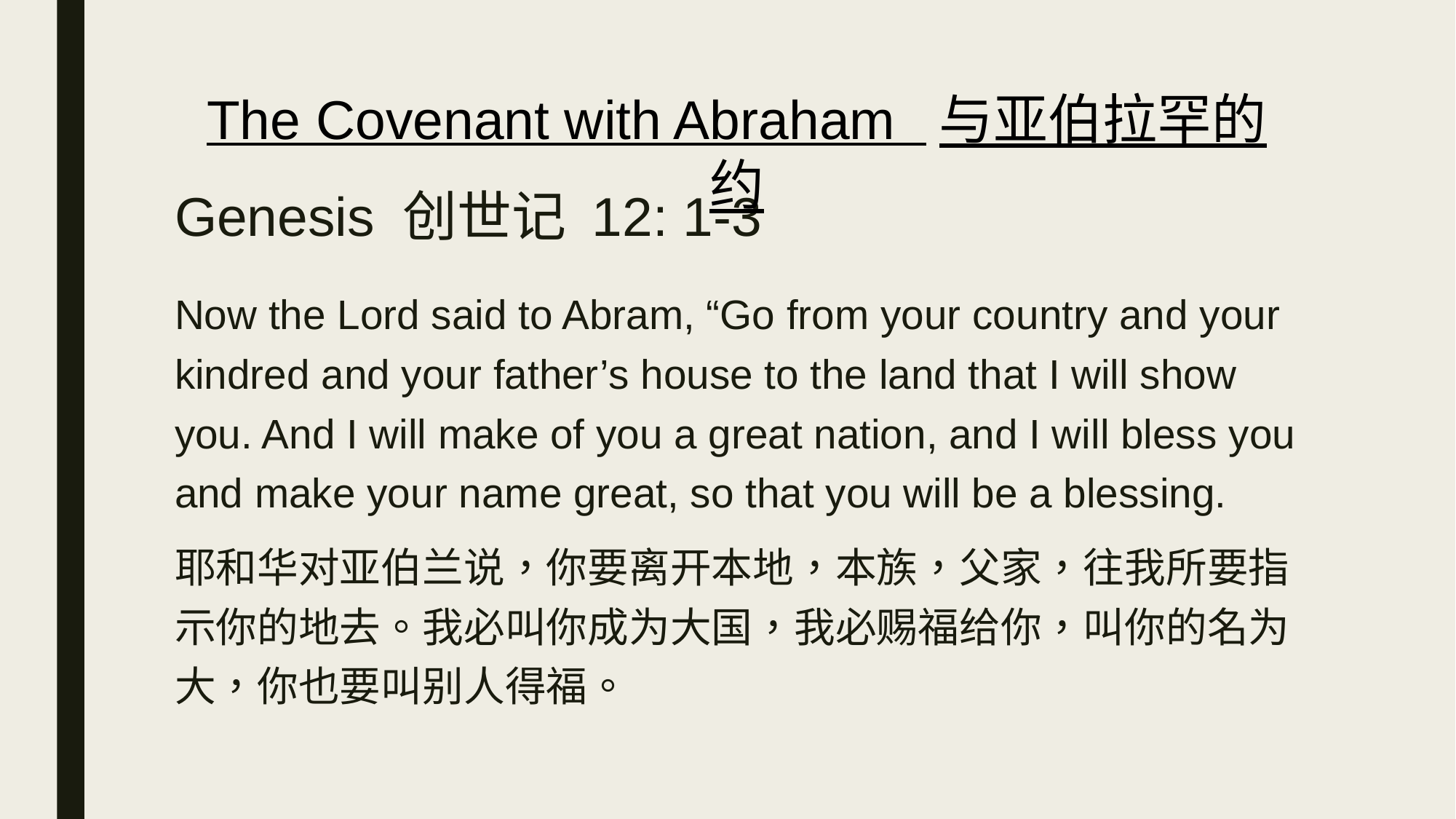

The Covenant with Abraham  与亚伯拉罕的约
# Genesis 创世记 12: 1-3
Now the Lord said to Abram, “Go from your country and your kindred and your father’s house to the land that I will show you. And I will make of you a great nation, and I will bless you and make your name great, so that you will be a blessing.
耶和华对亚伯兰说，你要离开本地，本族，父家，往我所要指示你的地去。我必叫你成为大国，我必赐福给你，叫你的名为大，你也要叫别人得福。